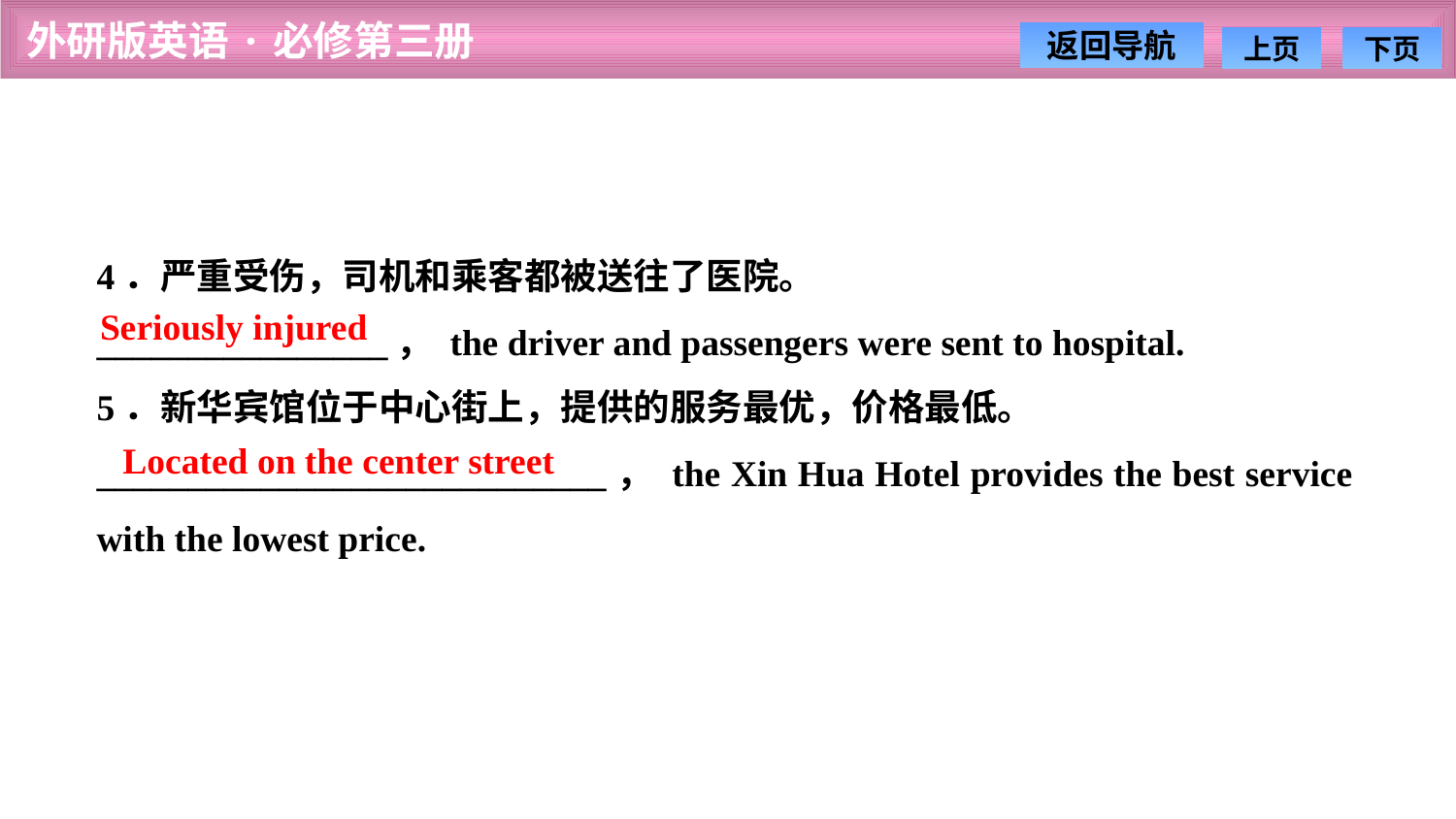

4．严重受伤，司机和乘客都被送往了医院。
________________， the driver and passengers were sent to hospital.
5．新华宾馆位于中心街上，提供的服务最优，价格最低。
____________________________， the Xin Hua Hotel provides the best service with the lowest price.
Seriously injured
Located on the center street